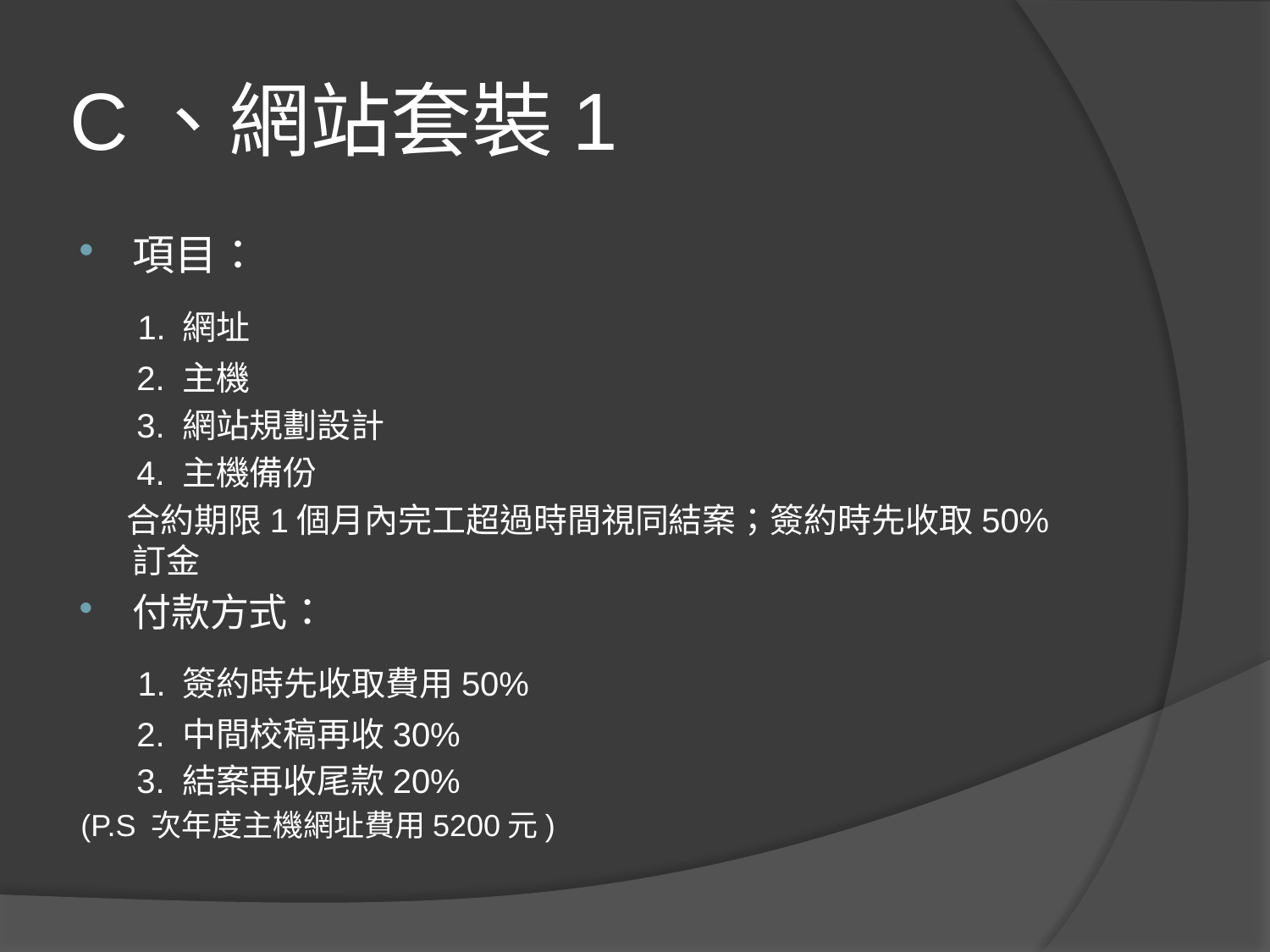

# C、網站套裝1
項目：
    1. 網址
      2. 主機
      3. 網站規劃設計
      4. 主機備份
     合約期限1個月內完工超過時間視同結案；簽約時先收取50%訂金
付款方式：
    1. 簽約時先收取費用50%
      2. 中間校稿再收30%
      3. 結案再收尾款20%
(P.S 次年度主機網址費用5200元)